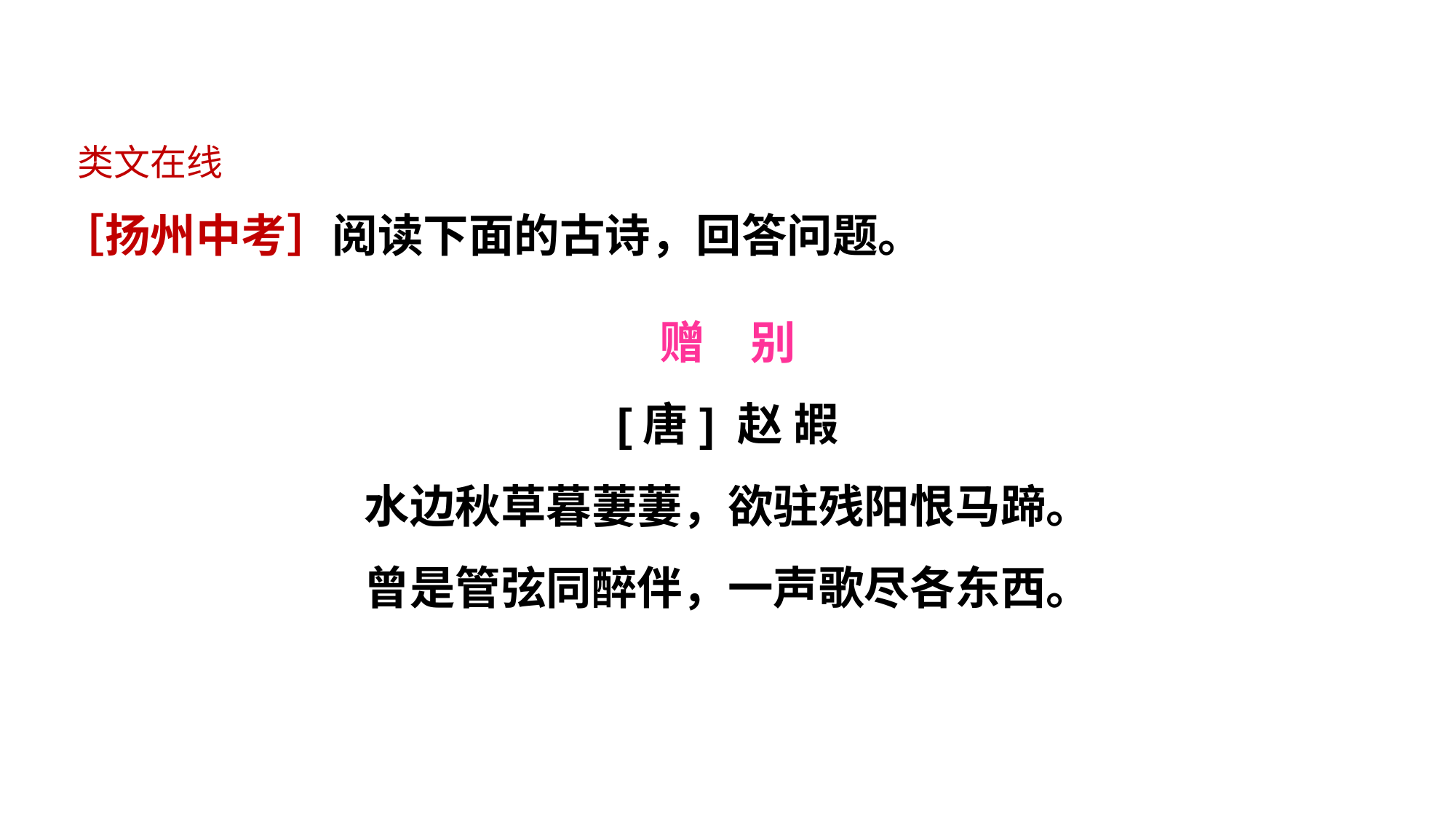

类文在线
［扬州中考］阅读下面的古诗，回答问题。
赠 别
[唐] 赵 嘏
水边秋草暮萋萋，欲驻残阳恨马蹄。
曾是管弦同醉伴，一声歌尽各东西。